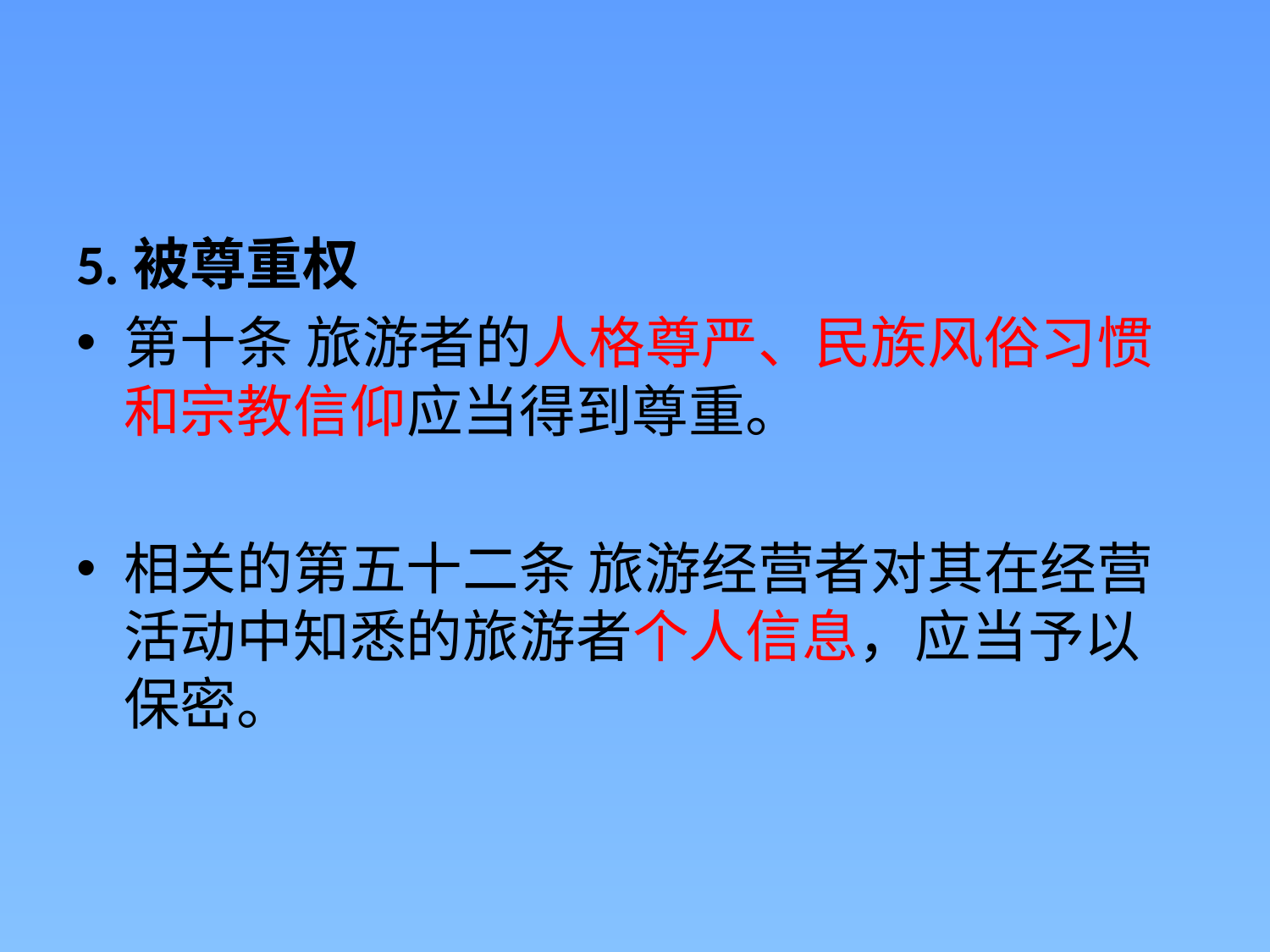

#
5.被尊重权
第十条 旅游者的人格尊严、民族风俗习惯和宗教信仰应当得到尊重。

相关的第五十二条 旅游经营者对其在经营活动中知悉的旅游者个人信息，应当予以保密。